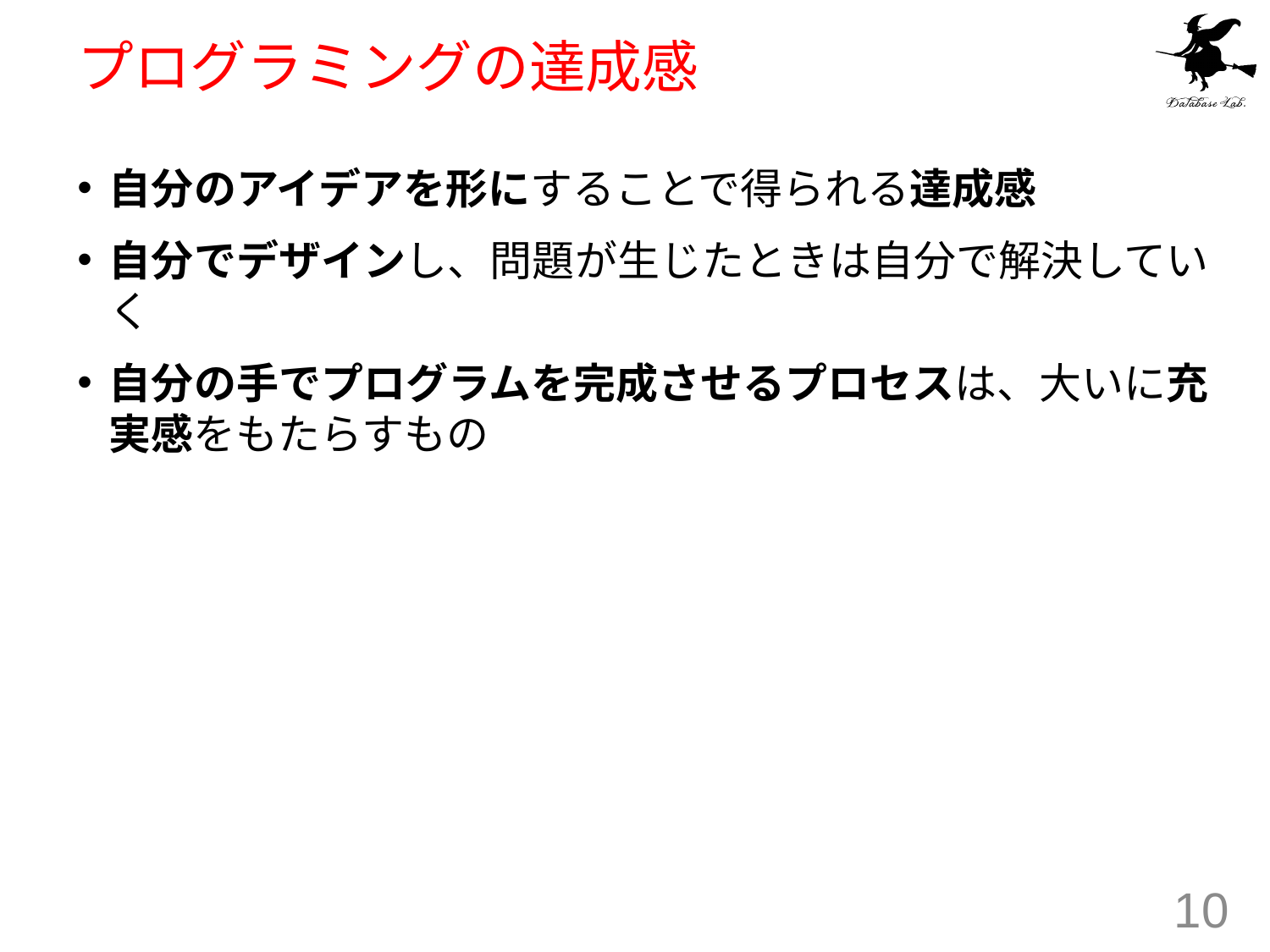

# プログラミングの達成感
自分のアイデアを形にすることで得られる達成感
自分でデザインし、問題が生じたときは自分で解決していく
自分の手でプログラムを完成させるプロセスは、大いに充実感をもたらすもの

10